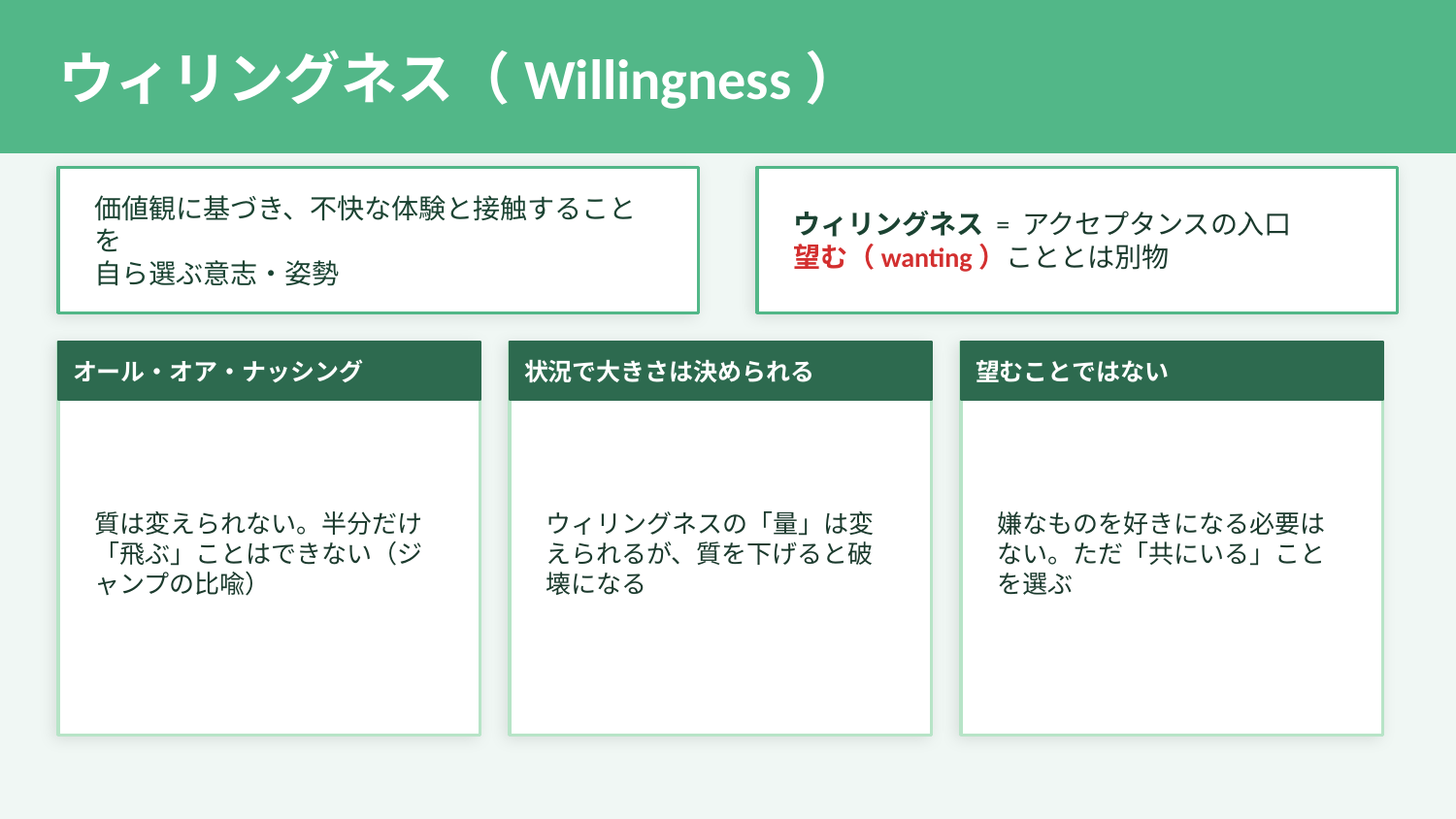

ウィリングネス（Willingness）

価値観に基づき、不快な体験と接触することを
自ら選ぶ意志・姿勢

ウィリングネス = アクセプタンスの入口
望む（wanting）こととは別物

オール・オア・ナッシング

状況で大きさは決められる

望むことではない
質は変えられない。半分だけ「飛ぶ」ことはできない（ジャンプの比喩）
ウィリングネスの「量」は変えられるが、質を下げると破壊になる
嫌なものを好きになる必要はない。ただ「共にいる」ことを選ぶ